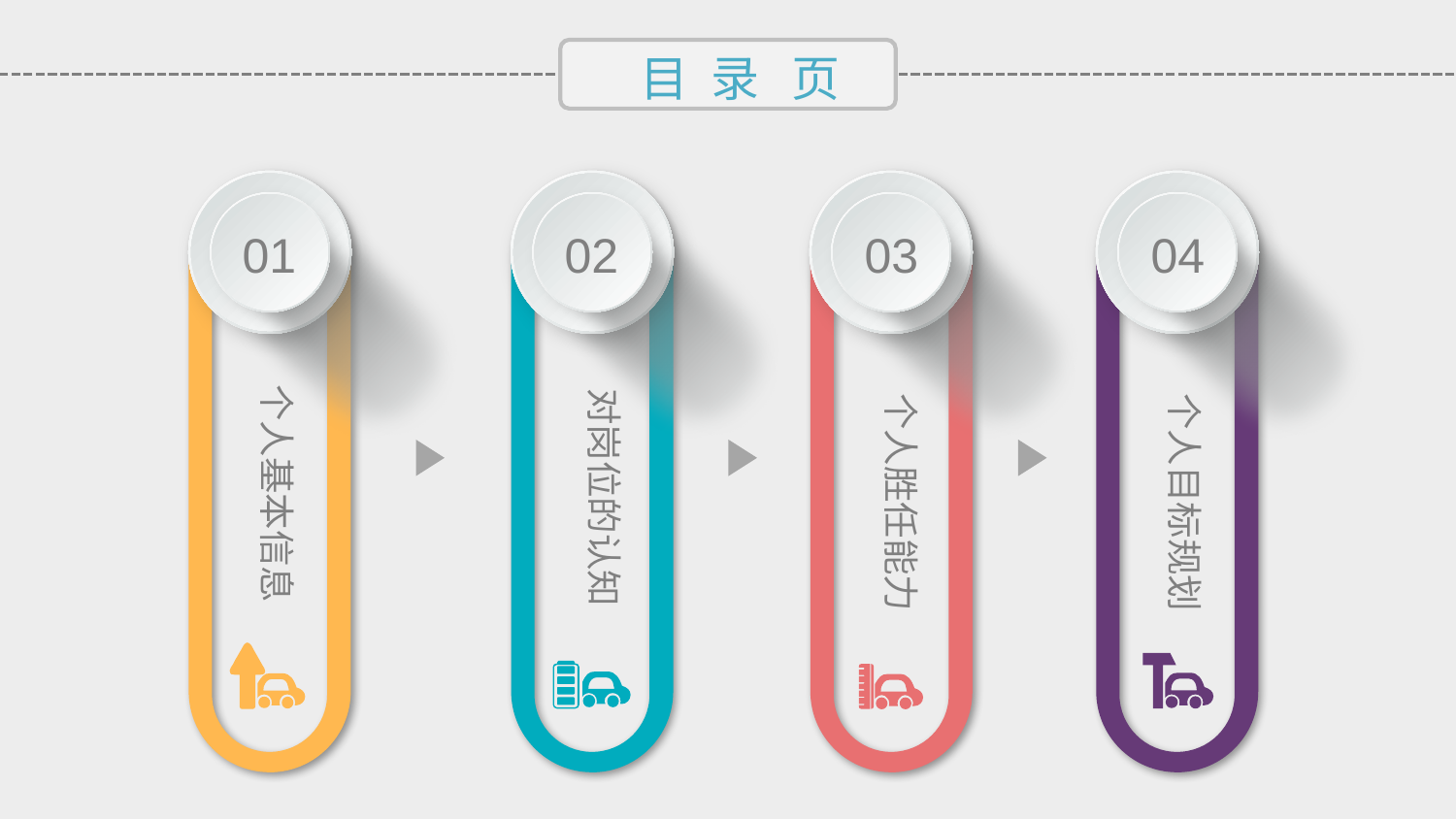

目  录   页

01

02

03

04

个人胜任能力
个人基本信息
对岗位的认知
个人目标规划